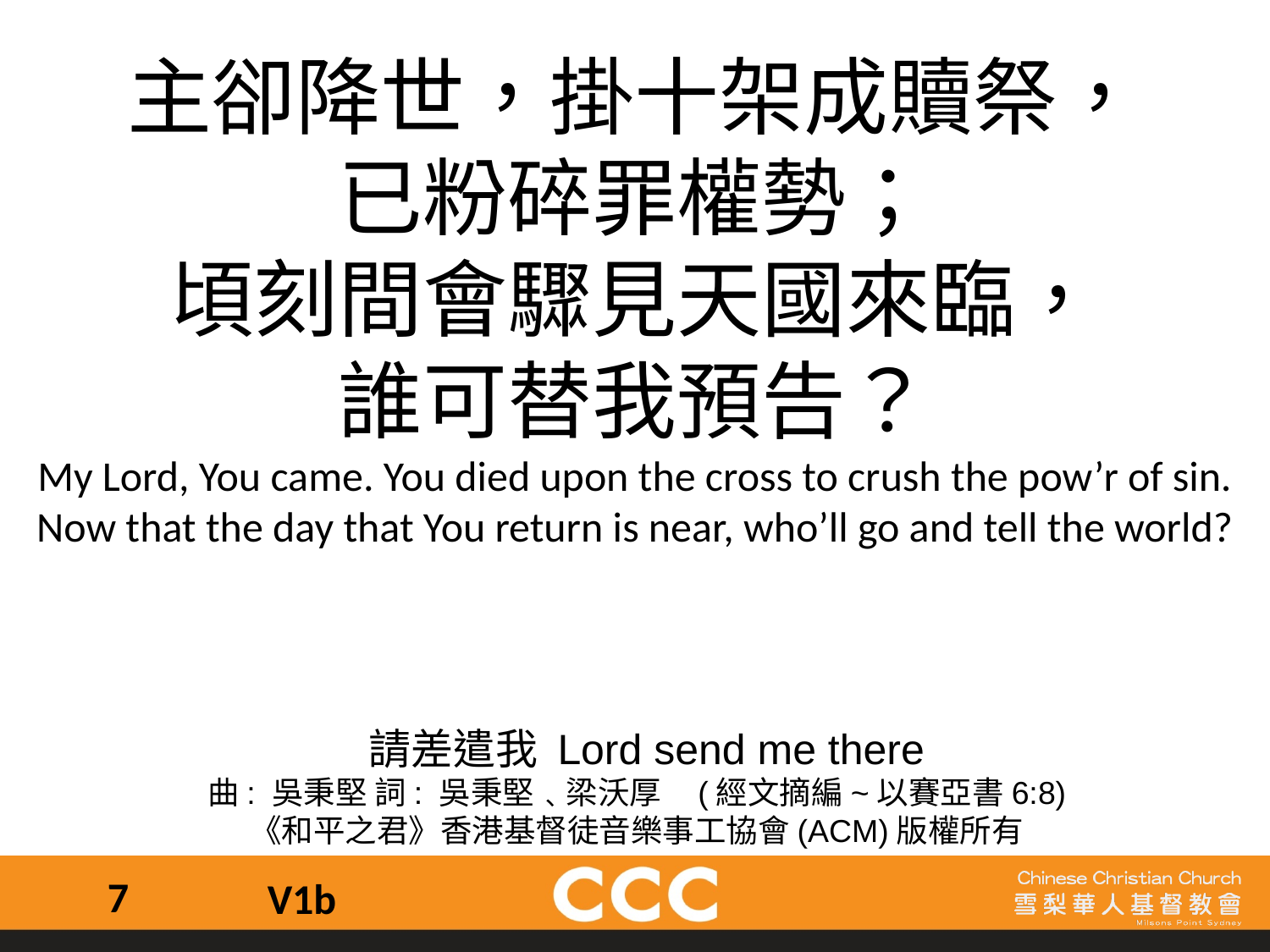

主卻降世，掛十架成贖祭，
已粉碎罪權勢；
頃刻間會驟見天國來臨，
誰可替我預告？
My Lord, You came. You died upon the cross to crush the pow’r of sin.
Now that the day that You return is near, who’ll go and tell the world?
 請差遣我 Lord send me there
曲: 吳秉堅 詞: 吳秉堅﹑梁沃厚    (經文摘編~以賽亞書6:8)
《和平之君》香港基督徒音樂事工協會(ACM)版權所有
7
V1b